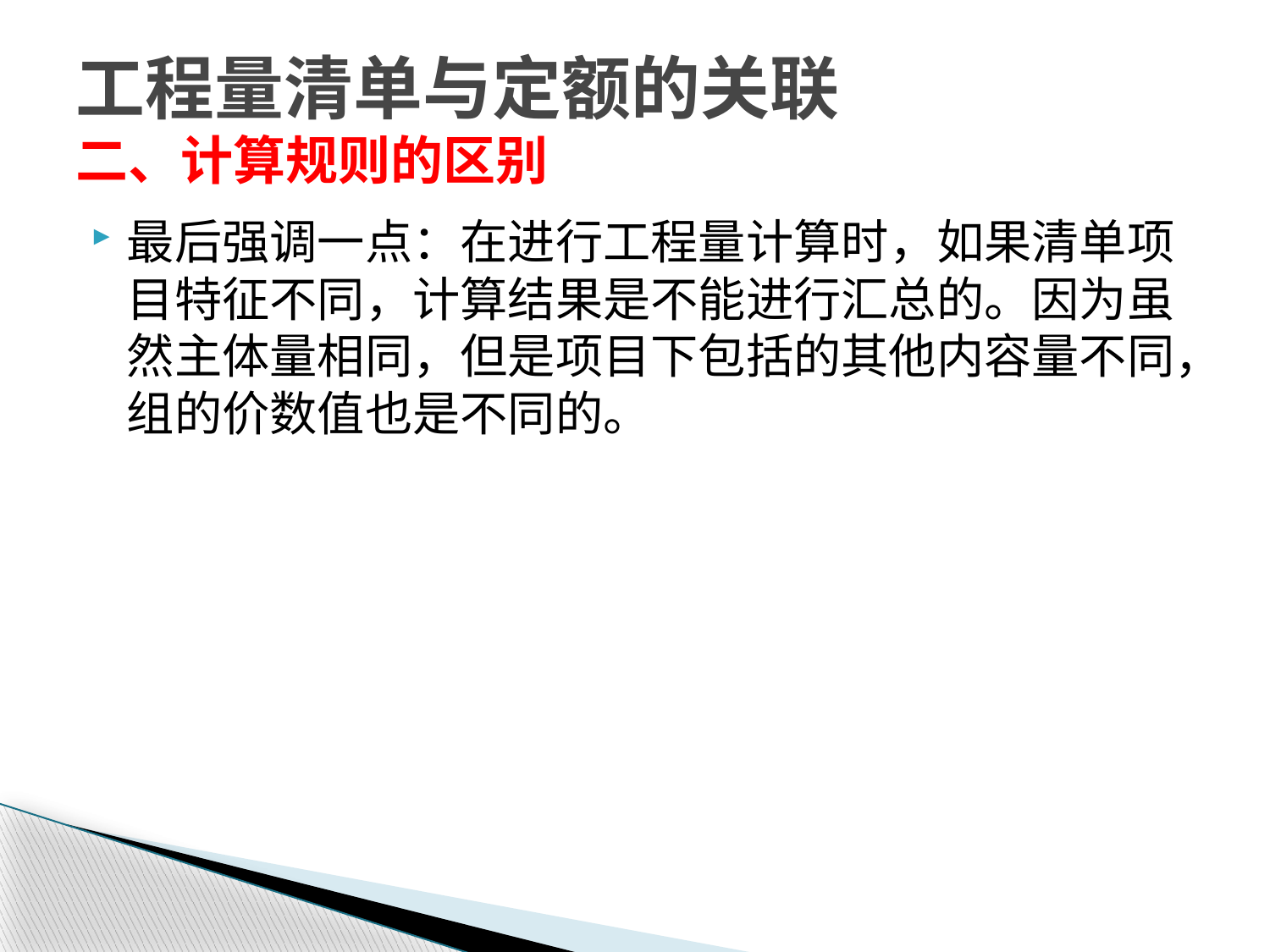

# 工程量清单与定额的关联 二、计算规则的区别
最后强调一点：在进行工程量计算时，如果清单项目特征不同，计算结果是不能进行汇总的。因为虽然主体量相同，但是项目下包括的其他内容量不同，组的价数值也是不同的。